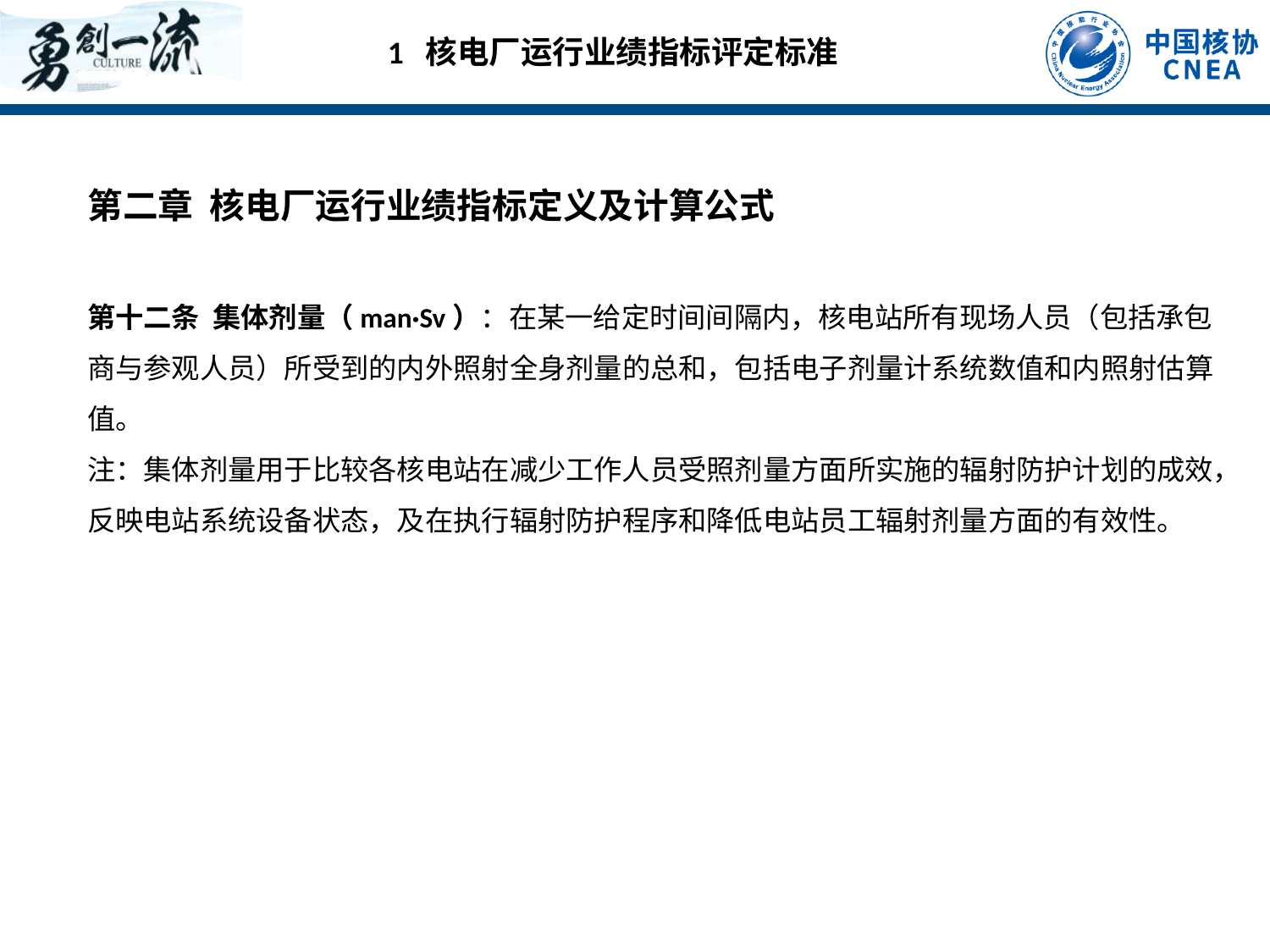

1  核电厂运行业绩指标评定标准
第二章  核电厂运行业绩指标定义及计算公式

第十二条  集体剂量（man·Sv）：在某一给定时间间隔内，核电站所有现场人员（包括承包商与参观人员）所受到的内外照射全身剂量的总和，包括电子剂量计系统数值和内照射估算值。
注：集体剂量用于比较各核电站在减少工作人员受照剂量方面所实施的辐射防护计划的成效，反映电站系统设备状态，及在执行辐射防护程序和降低电站员工辐射剂量方面的有效性。